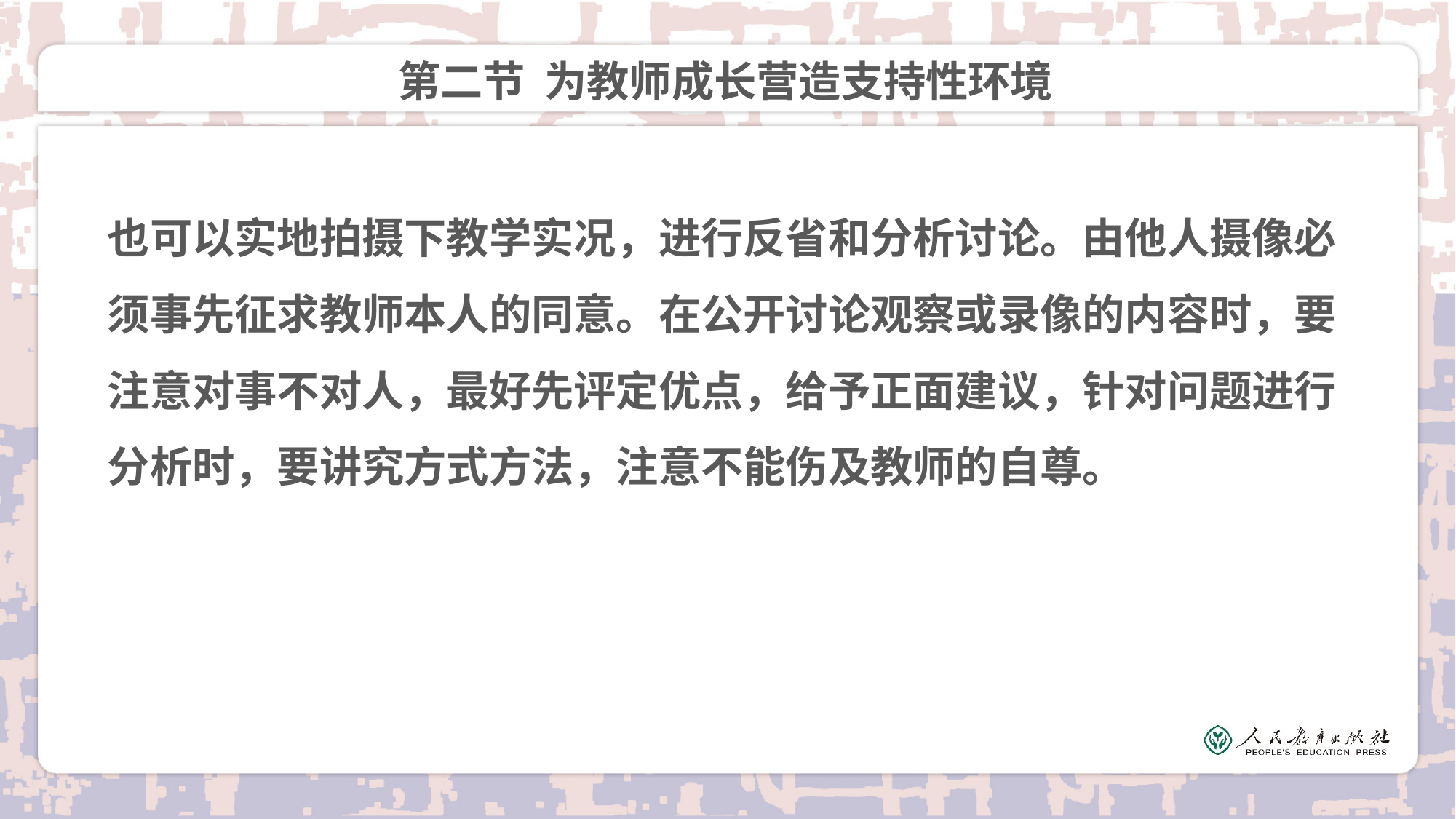

# 第二节  为教师成长营造支持性环境
也可以实地拍摄下教学实况，进行反省和分析讨论。由他人摄像必须事先征求教师本人的同意。在公开讨论观察或录像的内容时，要注意对事不对人，最好先评定优点，给予正面建议，针对问题进行分析时，要讲究方式方法，注意不能伤及教师的自尊。